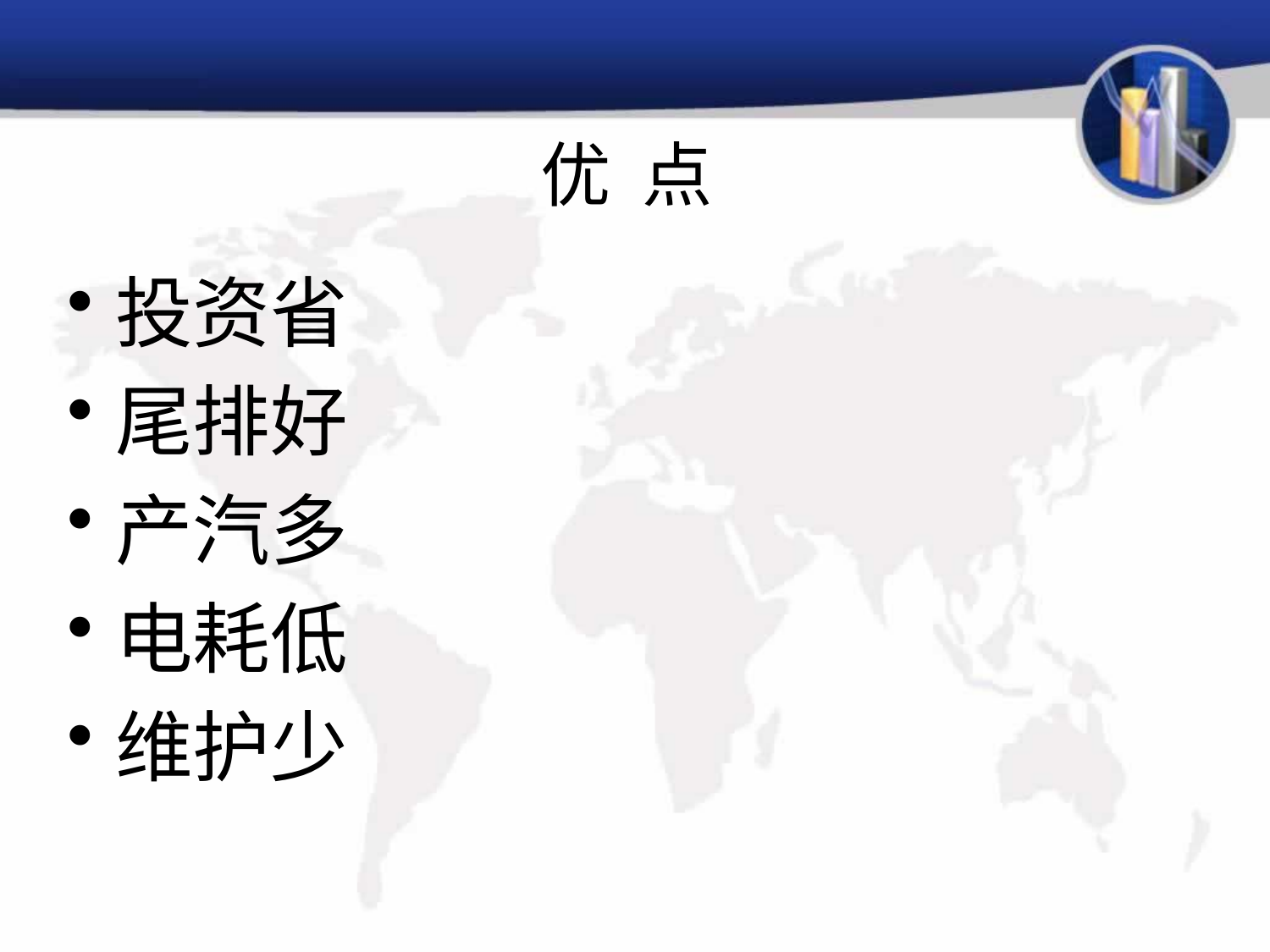

# 优  点
投资省
尾排好
产汽多
电耗低
维护少